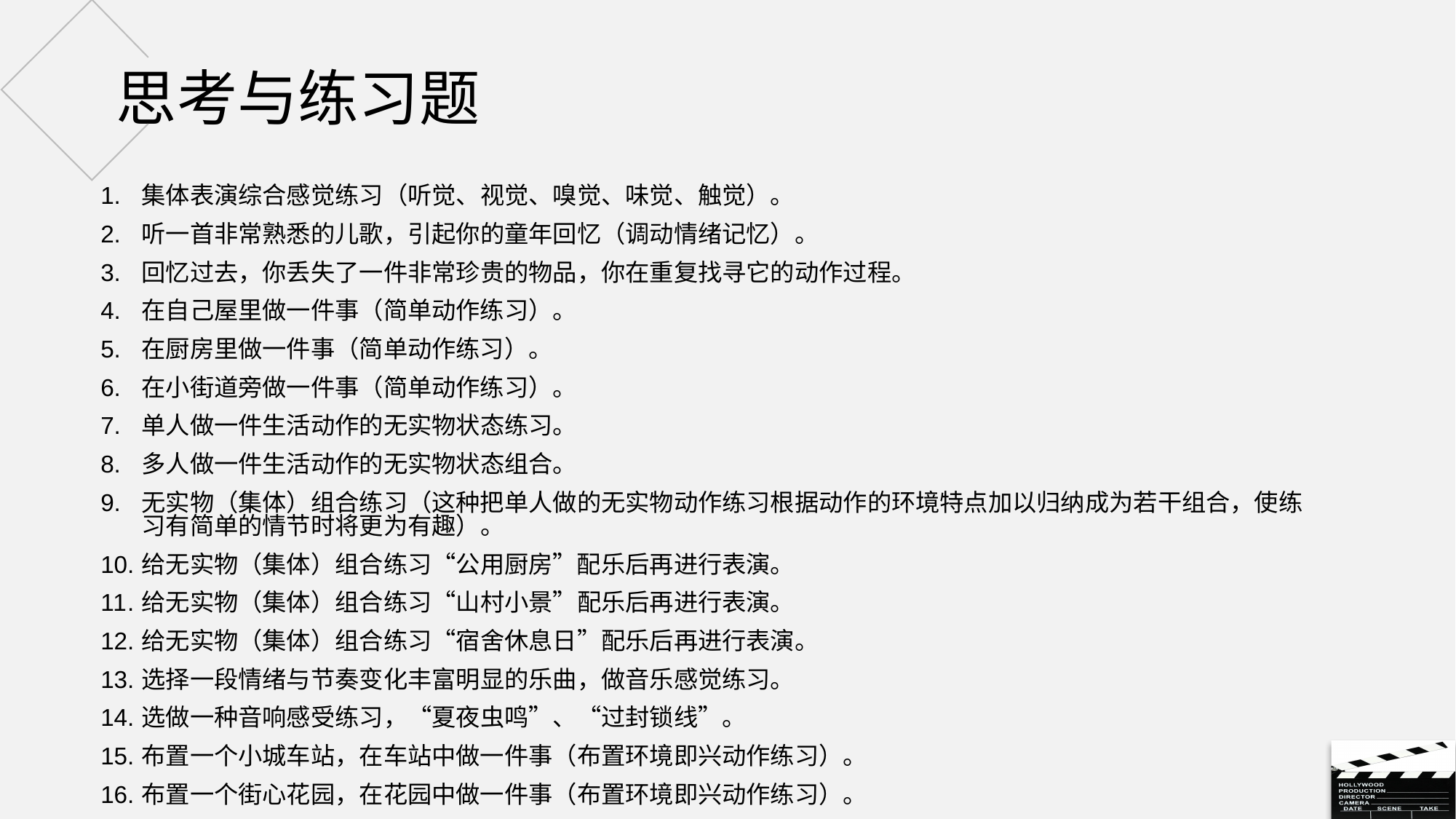

# 思考与练习题
集体表演综合感觉练习（听觉、视觉、嗅觉、味觉、触觉）。
听一首非常熟悉的儿歌，引起你的童年回忆（调动情绪记忆）。
回忆过去，你丢失了一件非常珍贵的物品，你在重复找寻它的动作过程。
在自己屋里做一件事（简单动作练习）。
在厨房里做一件事（简单动作练习）。
在小街道旁做一件事（简单动作练习）。
单人做一件生活动作的无实物状态练习。
多人做一件生活动作的无实物状态组合。
无实物（集体）组合练习（这种把单人做的无实物动作练习根据动作的环境特点加以归纳成为若干组合，使练习有简单的情节时将更为有趣）。
给无实物（集体）组合练习“公用厨房”配乐后再进行表演。
给无实物（集体）组合练习“山村小景”配乐后再进行表演。
给无实物（集体）组合练习“宿舍休息日”配乐后再进行表演。
选择一段情绪与节奏变化丰富明显的乐曲，做音乐感觉练习。
选做一种音响感受练习，“夏夜虫鸣”、“过封锁线”。
布置一个小城车站，在车站中做一件事（布置环境即兴动作练习）。
布置一个街心花园，在花园中做一件事（布置环境即兴动作练习）。